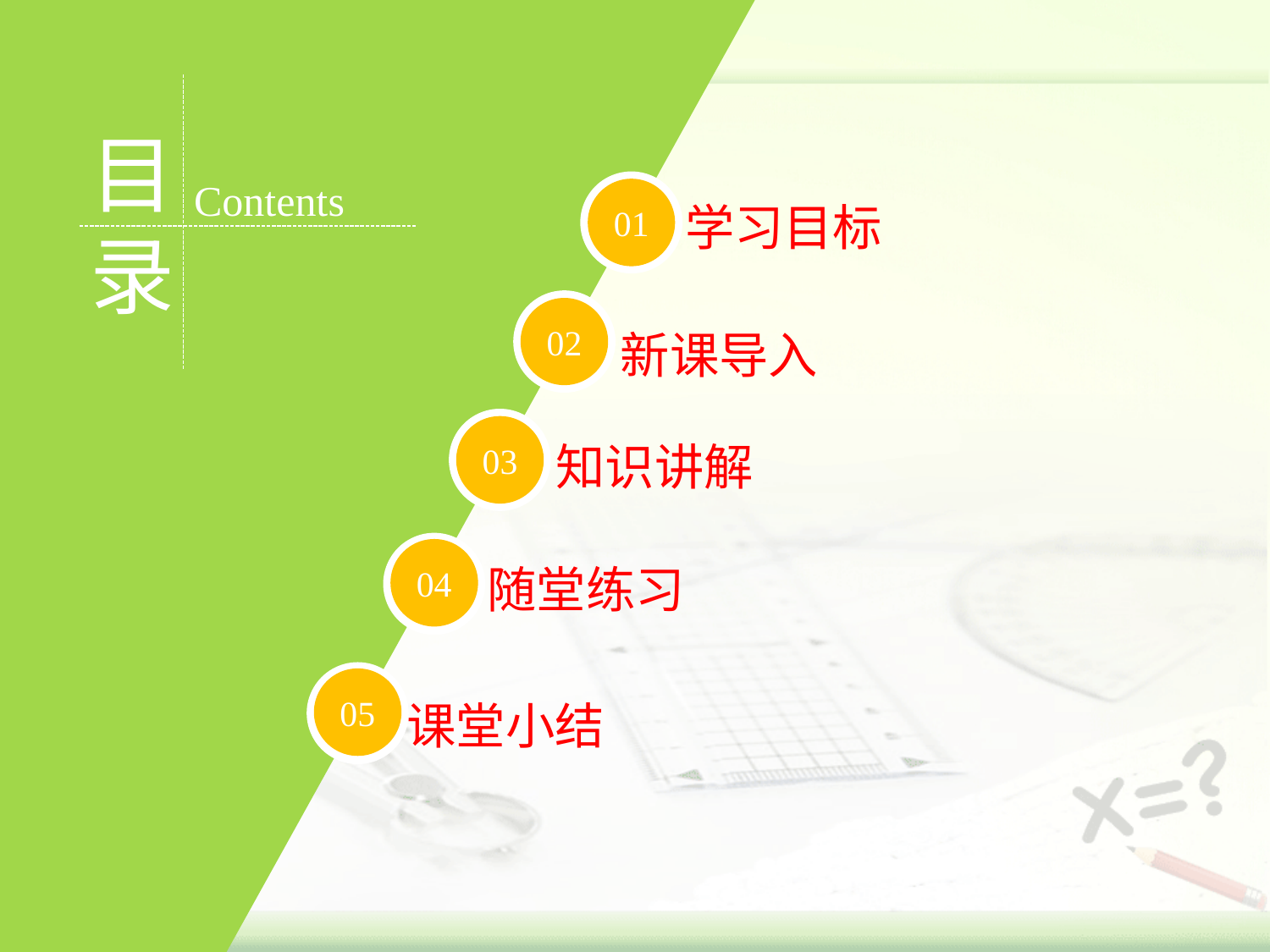

目录
Contents

01
学习目标

02
新课导入

03
知识讲解

04
随堂练习

05
课堂小结